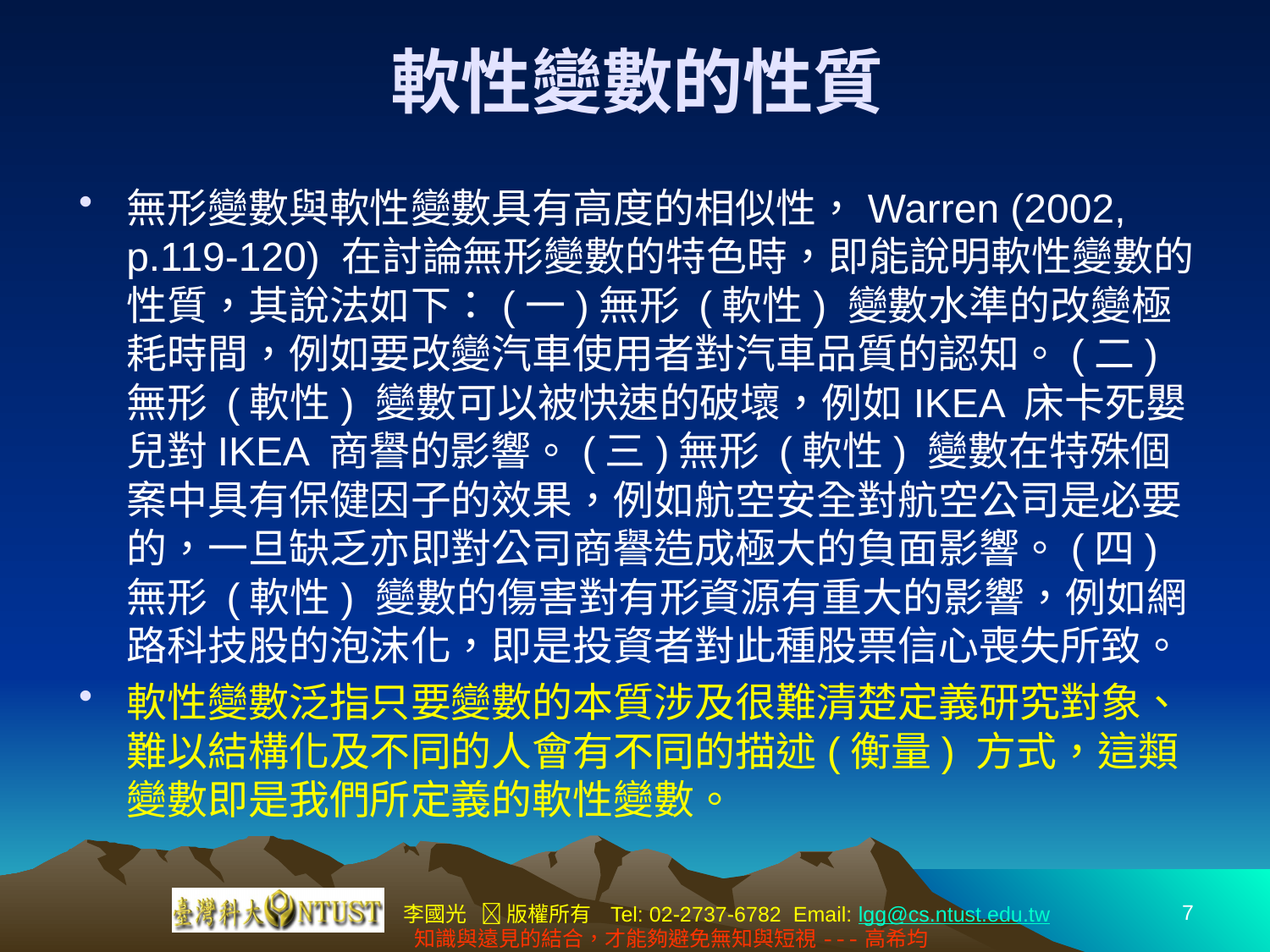

# 軟性變數的性質
無形變數與軟性變數具有高度的相似性，Warren (2002, p.119-120) 在討論無形變數的特色時，即能說明軟性變數的性質，其說法如下：(一)無形 (軟性) 變數水準的改變極耗時間，例如要改變汽車使用者對汽車品質的認知。(二)無形 (軟性) 變數可以被快速的破壞，例如IKEA 床卡死嬰兒對IKEA 商譽的影響。(三)無形 (軟性) 變數在特殊個案中具有保健因子的效果，例如航空安全對航空公司是必要的，一旦缺乏亦即對公司商譽造成極大的負面影響。(四)無形 (軟性) 變數的傷害對有形資源有重大的影響，例如網路科技股的泡沫化，即是投資者對此種股票信心喪失所致。
軟性變數泛指只要變數的本質涉及很難清楚定義研究對象、難以結構化及不同的人會有不同的描述(衡量) 方式，這類變數即是我們所定義的軟性變數。
7